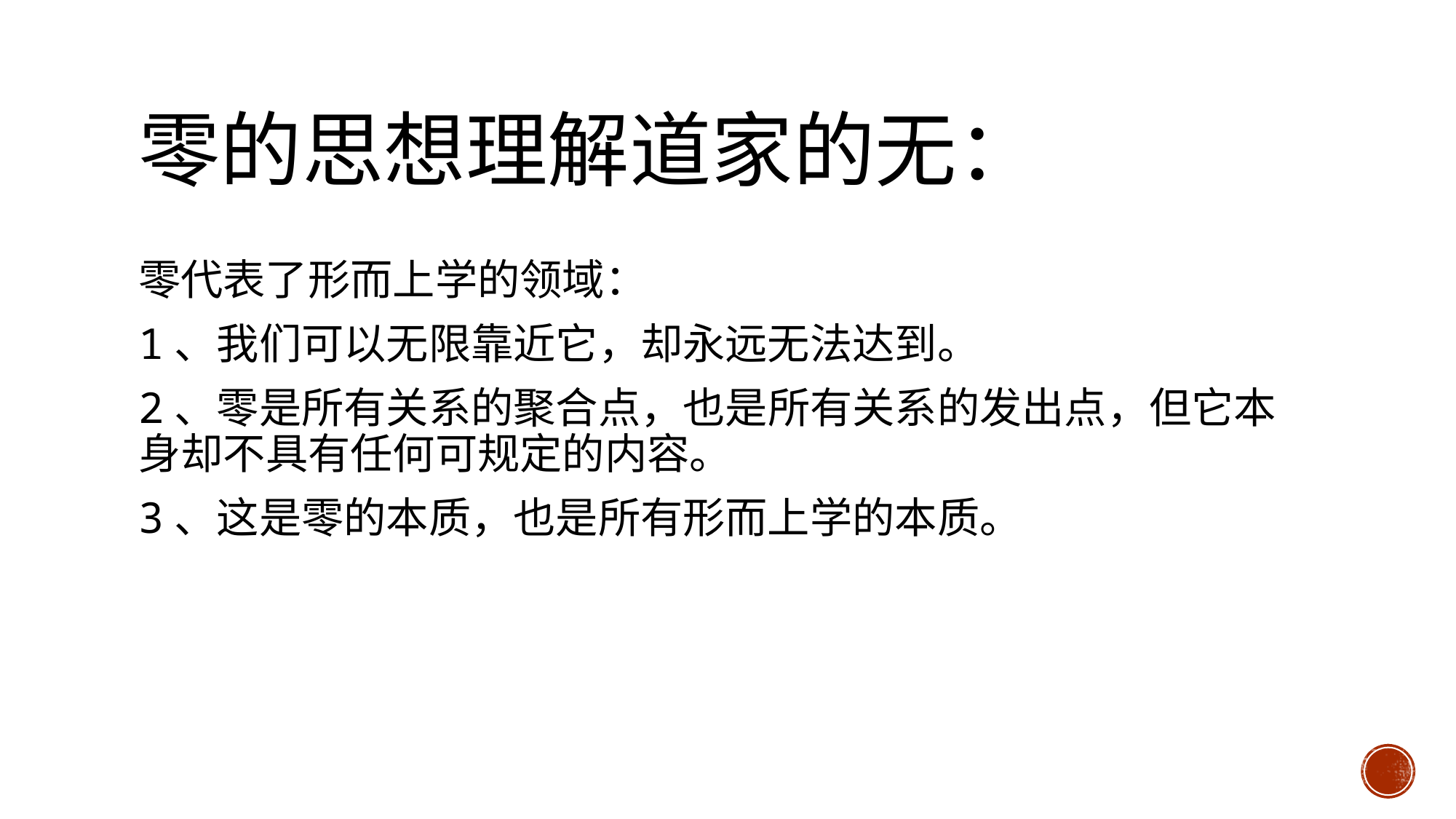

# 零的思想理解道家的无：
零代表了形而上学的领域：
1、我们可以无限靠近它，却永远无法达到。
2、零是所有关系的聚合点，也是所有关系的发出点，但它本身却不具有任何可规定的内容。
3、这是零的本质，也是所有形而上学的本质。